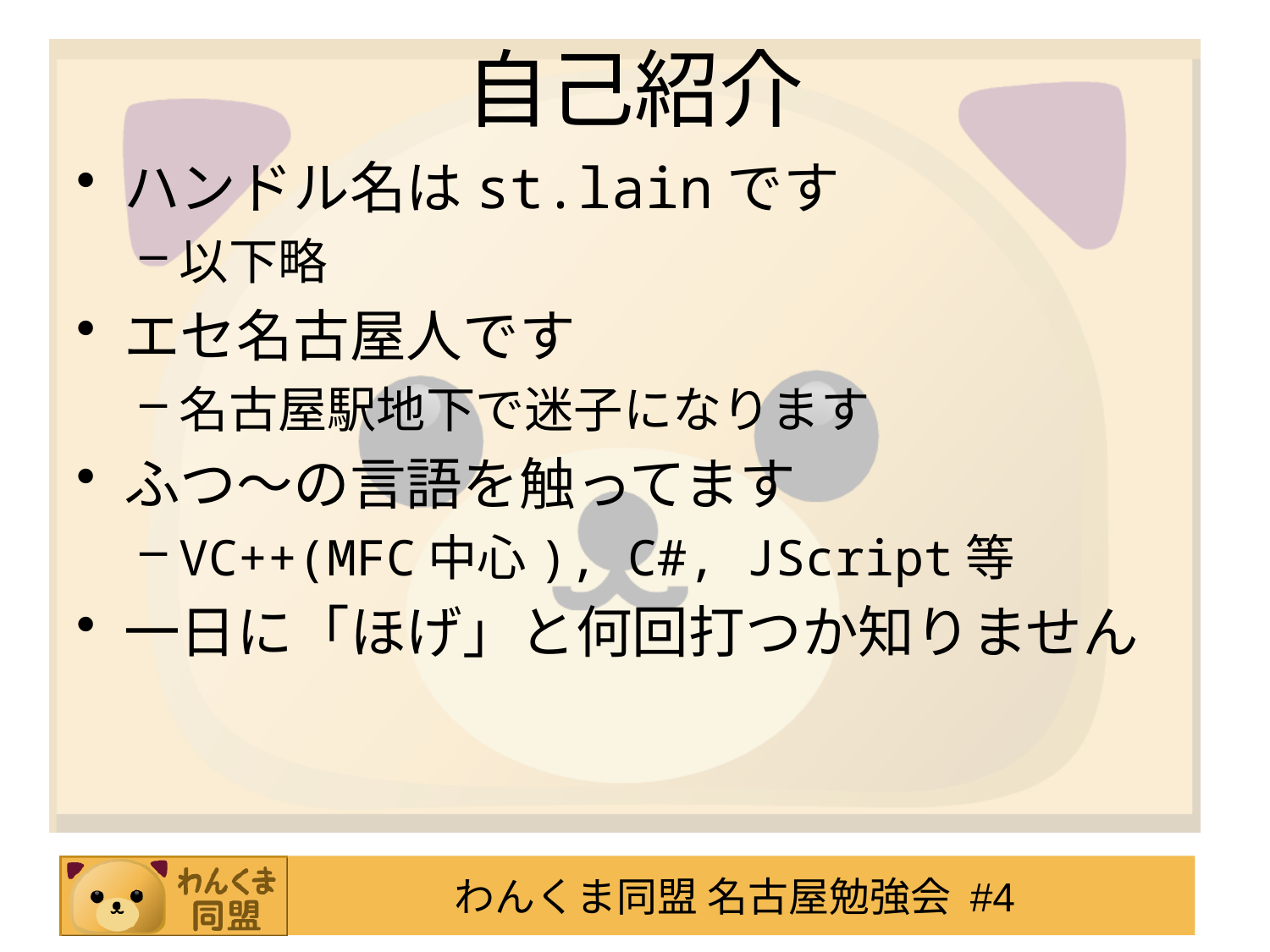

# 自己紹介
ハンドル名はst.lainです
以下略
エセ名古屋人です
名古屋駅地下で迷子になります
ふつ～の言語を触ってます
VC++(MFC中心), C#, JScript等
一日に「ほげ」と何回打つか知りません